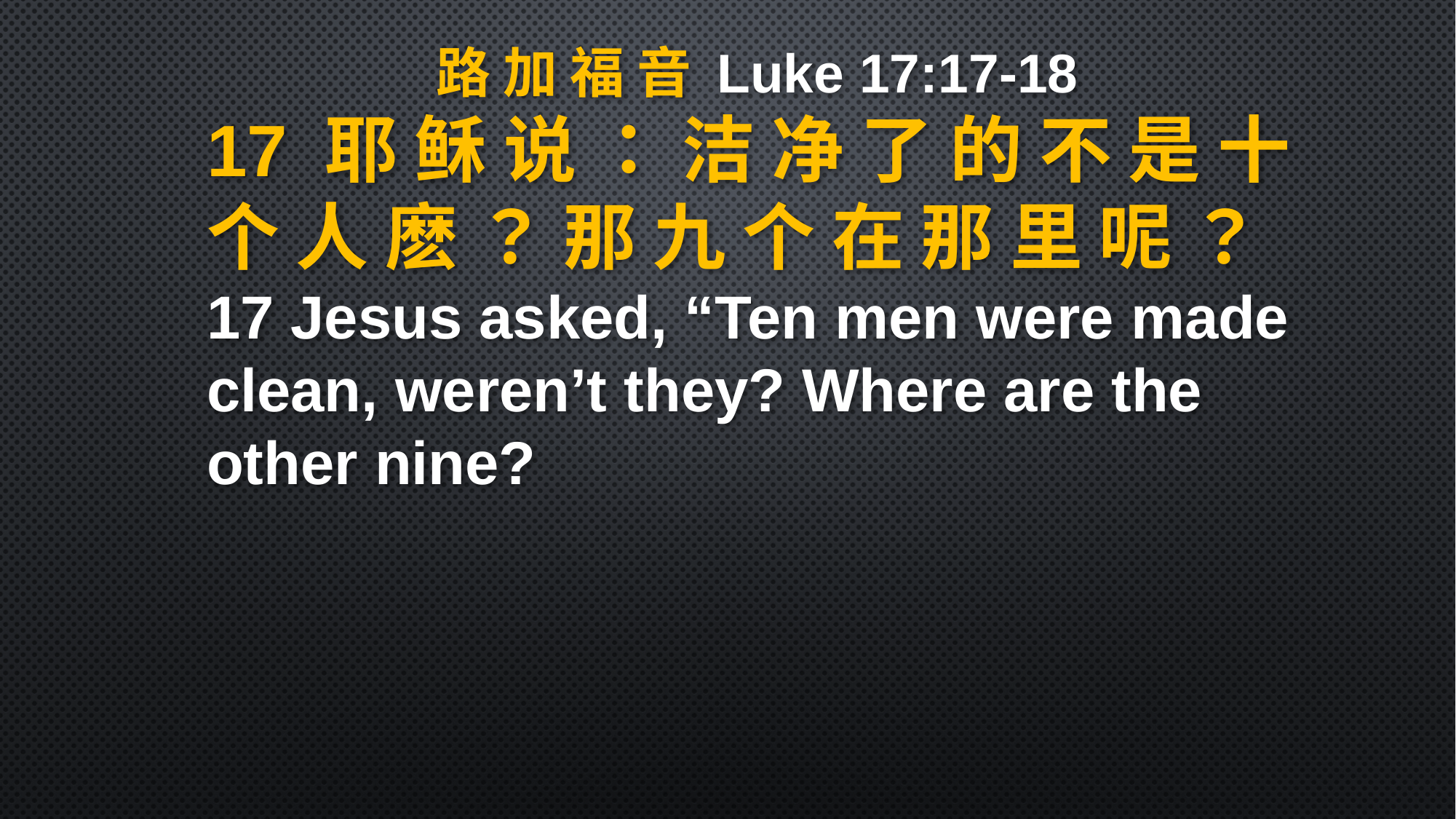

路 加 福 音 Luke 17:17-18
17 耶 稣 说 ： 洁 净 了 的 不 是 十 个 人 麽 ？ 那 九 个 在 那 里 呢 ？
17 Jesus asked, “Ten men were made clean, weren’t they? Where are the other nine?